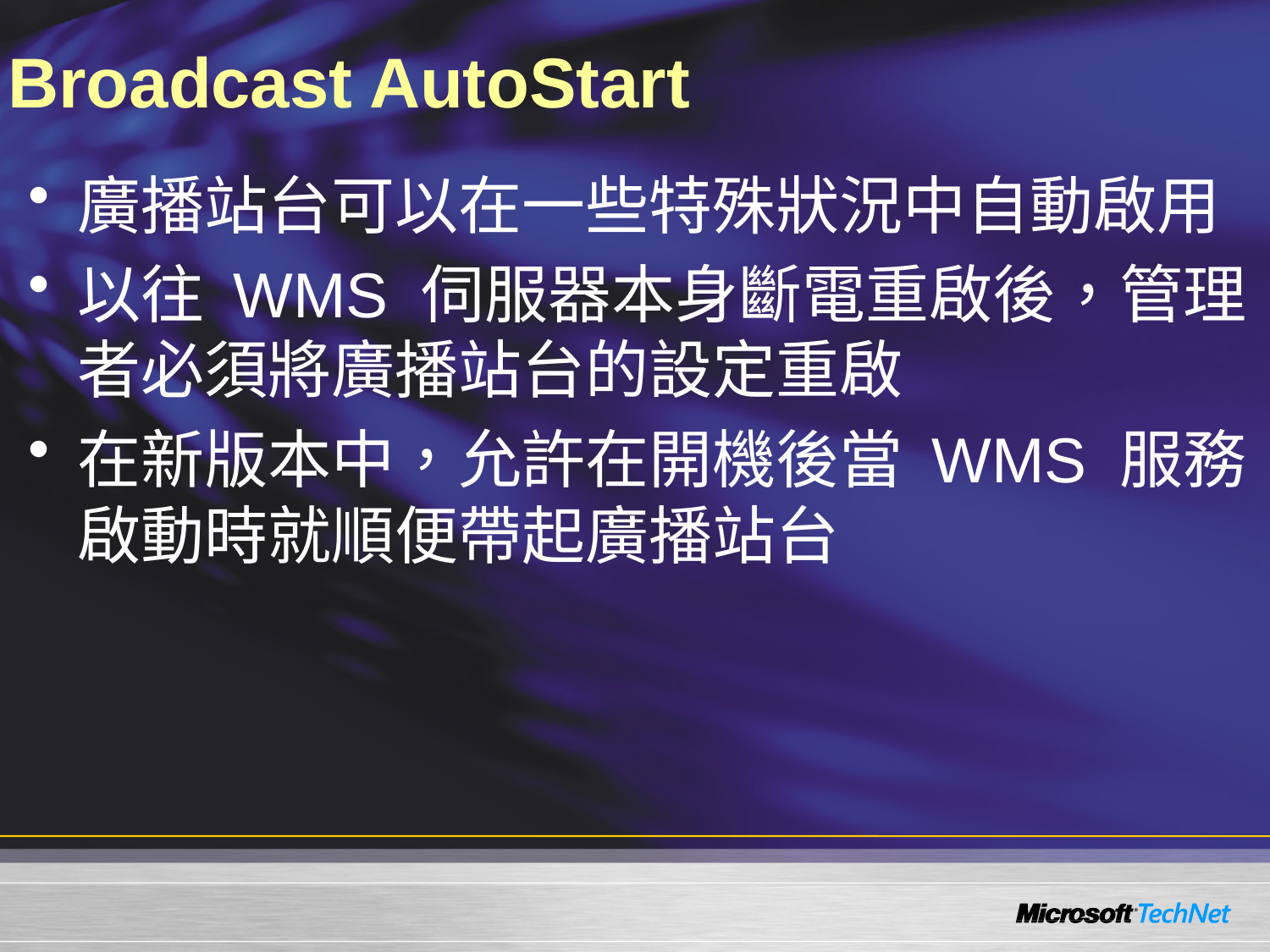

# Broadcast AutoStart
廣播站台可以在一些特殊狀況中自動啟用
以往 WMS 伺服器本身斷電重啟後，管理者必須將廣播站台的設定重啟
在新版本中，允許在開機後當 WMS 服務啟動時就順便帶起廣播站台